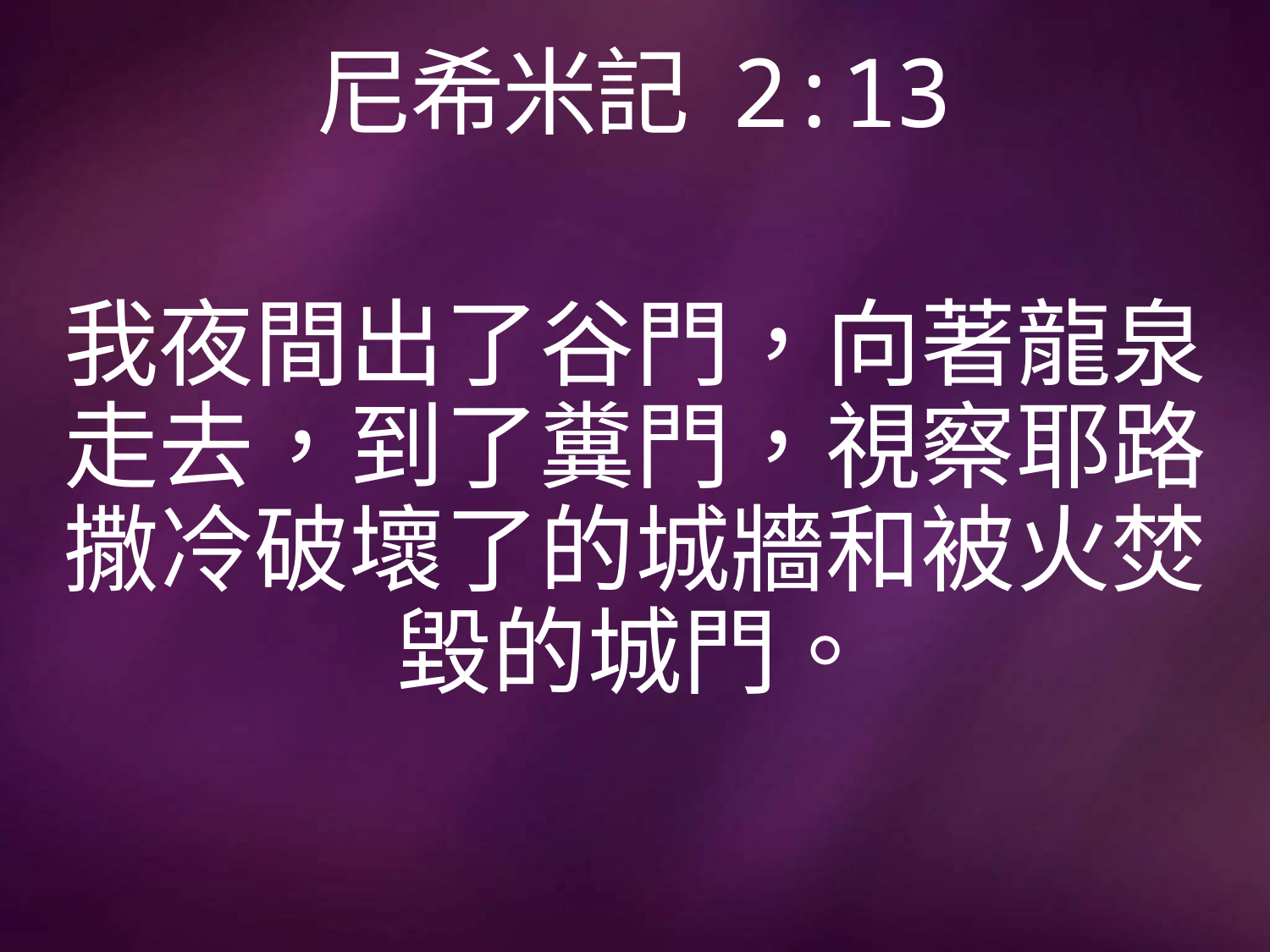

# 尼希米記 2:13
我夜間出了谷門，向著龍泉走去，到了糞門，視察耶路撒冷破壞了的城牆和被火焚毀的城門。